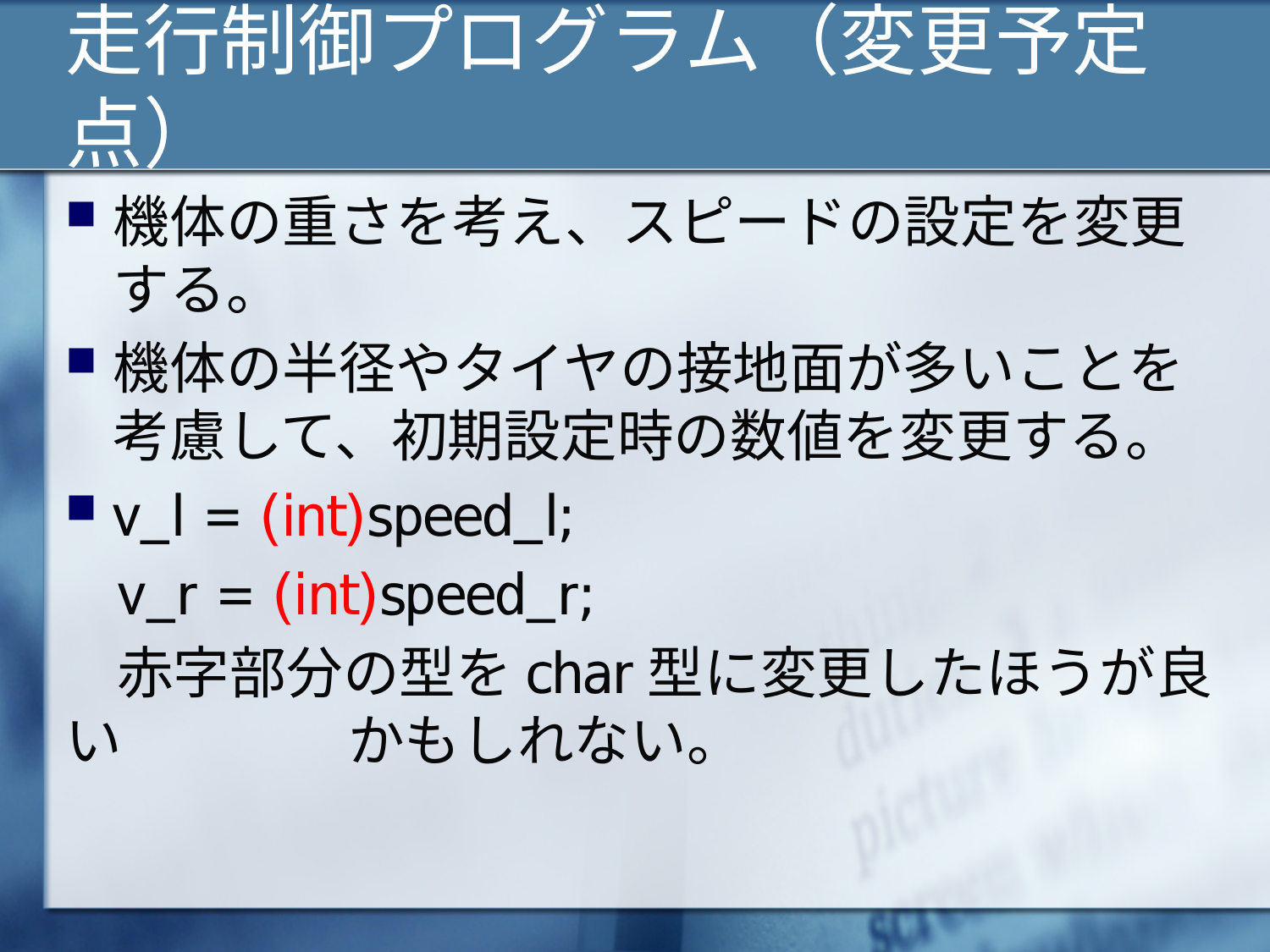

# 走行制御プログラム（変更予定点）
機体の重さを考え、スピードの設定を変更する。
機体の半径やタイヤの接地面が多いことを考慮して、初期設定時の数値を変更する。
v_l = (int)speed_l;
   v_r = (int)speed_r;
   赤字部分の型をchar型に変更したほうが良い　　　　かもしれない。